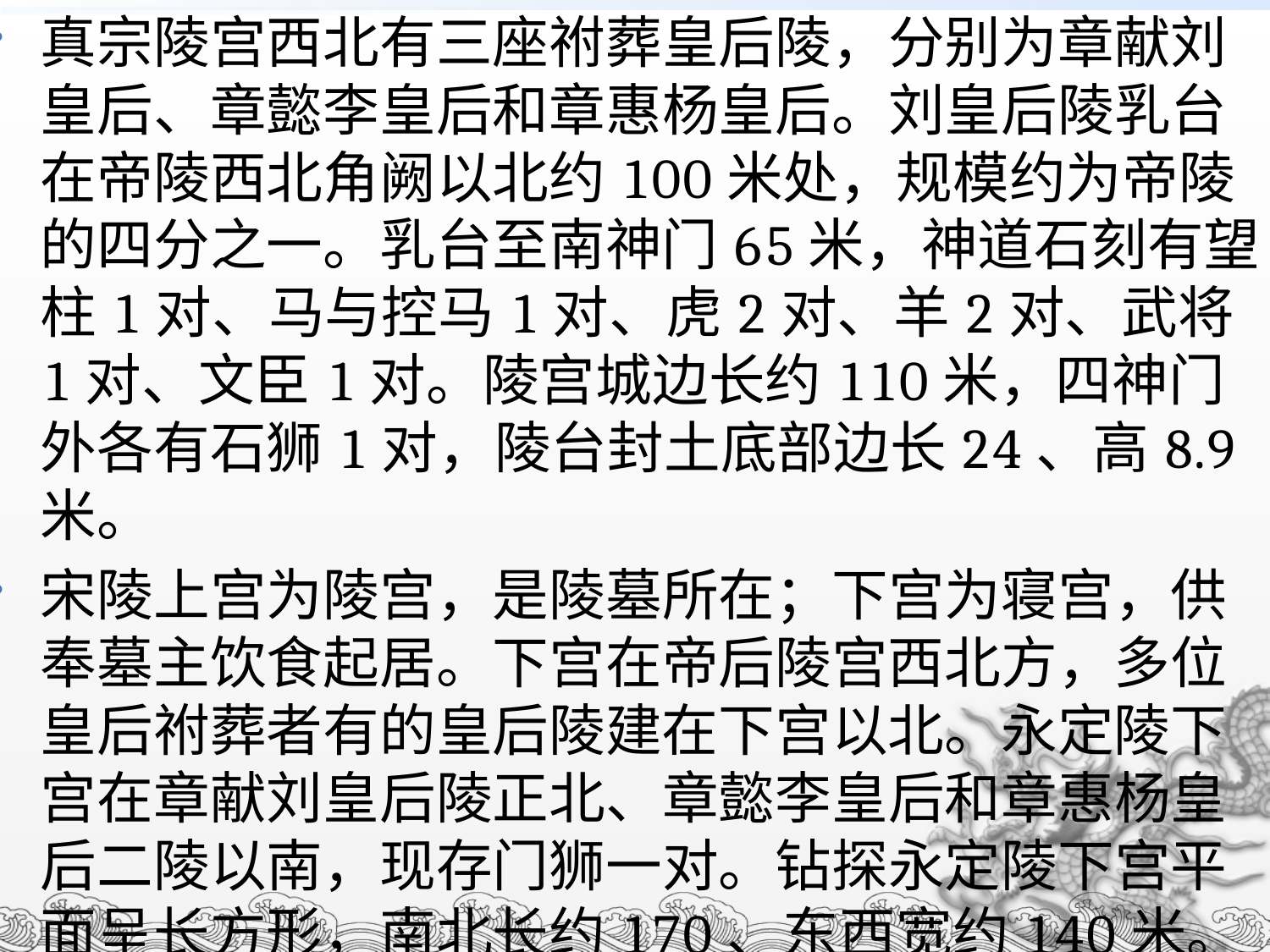

真宗陵宫西北有三座祔葬皇后陵，分别为章献刘皇后、章懿李皇后和章惠杨皇后。刘皇后陵乳台在帝陵西北角阙以北约100米处，规模约为帝陵的四分之一。乳台至南神门65米，神道石刻有望柱1对、马与控马1对、虎2对、羊2对、武将1对、文臣1对。陵宫城边长约110米，四神门外各有石狮1对，陵台封土底部边长24、高8.9米。
宋陵上宫为陵宫，是陵墓所在；下宫为寝宫，供奉墓主饮食起居。下宫在帝后陵宫西北方，多位皇后祔葬者有的皇后陵建在下宫以北。永定陵下宫在章献刘皇后陵正北、章懿李皇后和章惠杨皇后二陵以南，现存门狮一对。钻探永定陵下宫平面呈长方形，南北长约170、东西宽约140米。